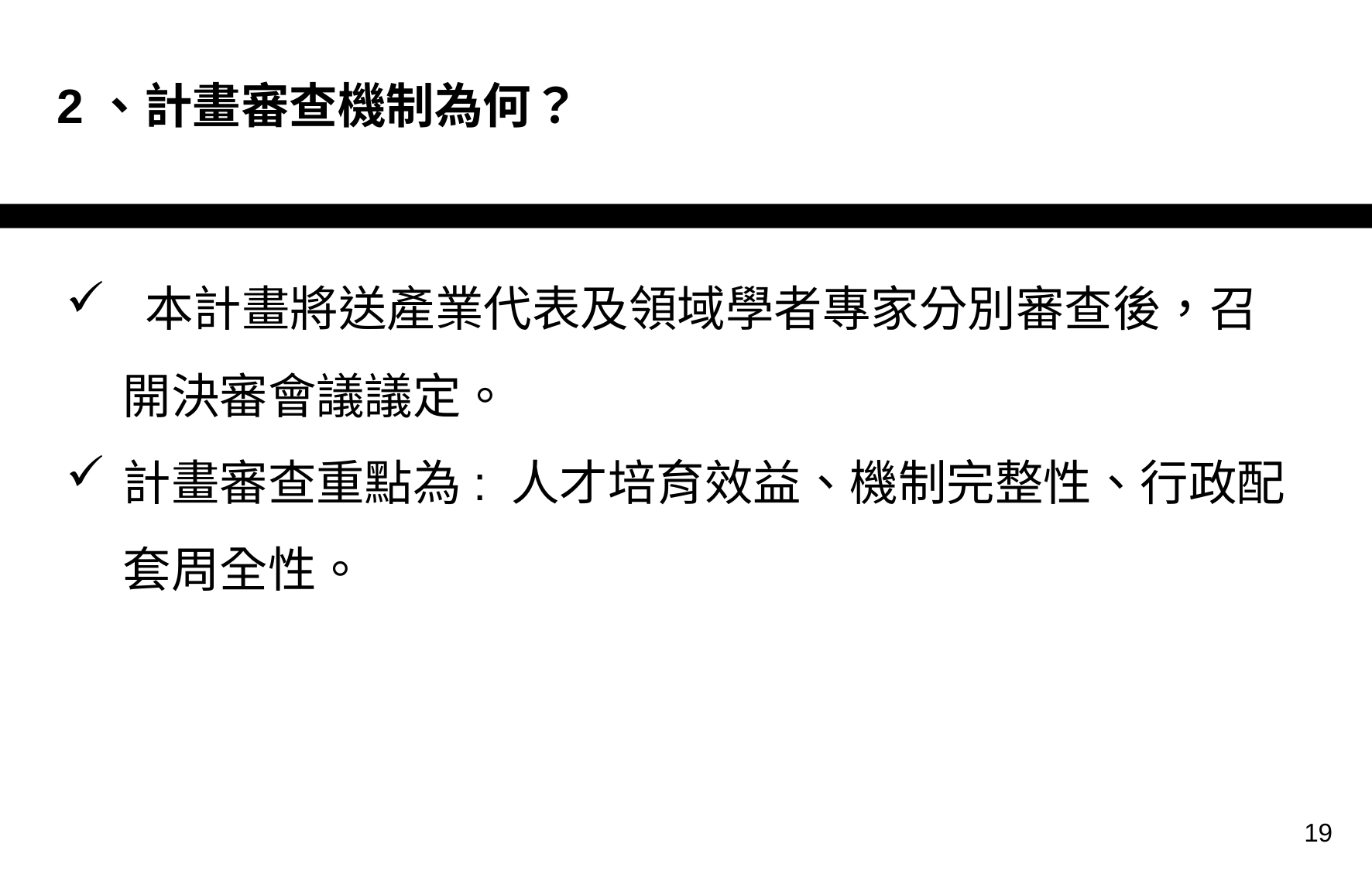

2、計畫審查機制為何？
 本計畫將送產業代表及領域學者專家分別審查後，召開決審會議議定。
計畫審查重點為: 人才培育效益、機制完整性、行政配套周全性。
19